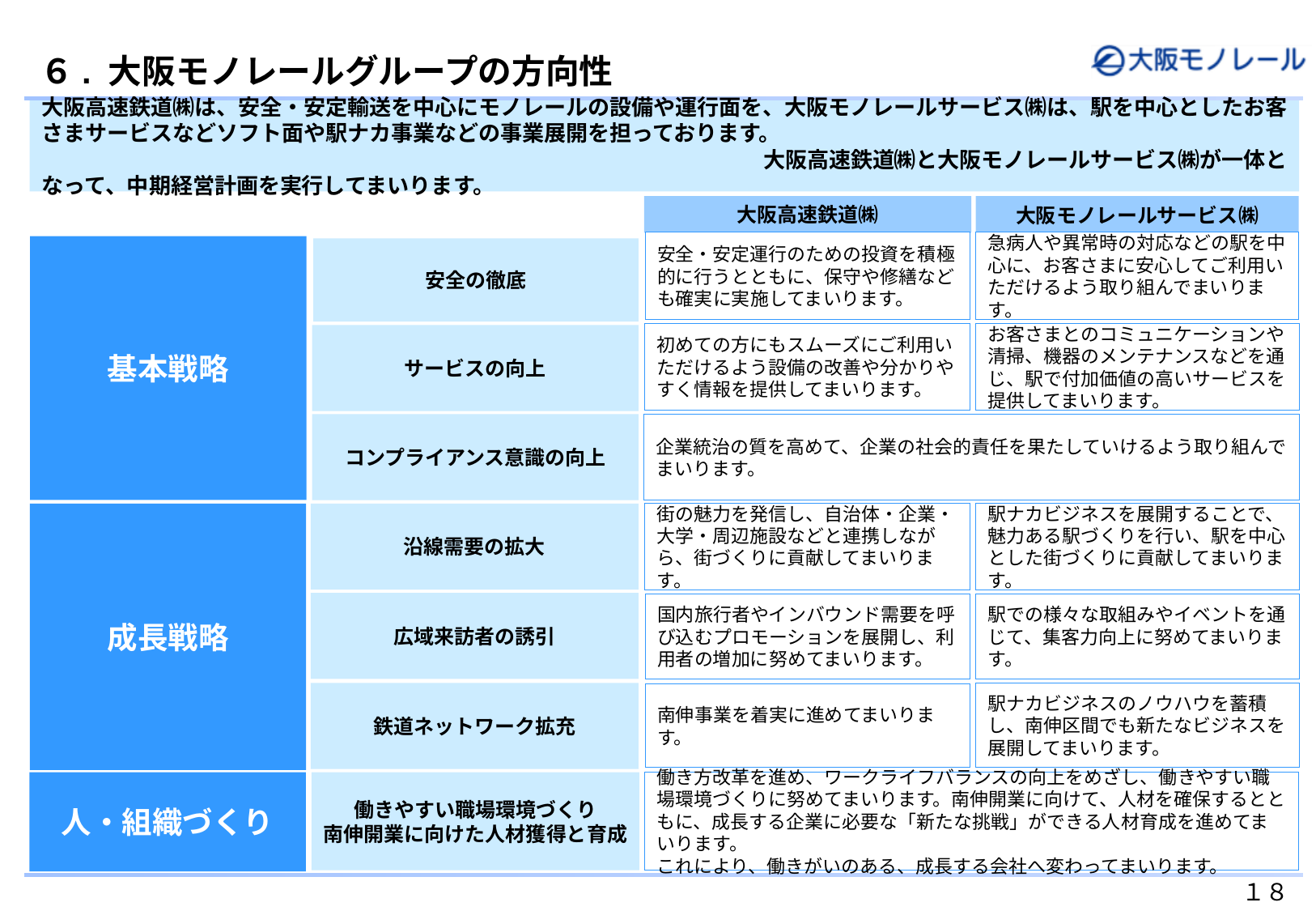

６. 大阪モノレールグループの方向性
大阪高速鉄道㈱は、安全・安定輸送を中心にモノレールの設備や運行面を、大阪モノレールサービス㈱は、駅を中心としたお客さまサービスなどソフト面や駅ナカ事業などの事業展開を担っております。　　　　　　　　　　　　　　　　　　　　　　　　　　　　　　　　　　　　　　　　　　　　　　　　　　　　　　　　大阪高速鉄道㈱と大阪モノレールサービス㈱が一体となって、中期経営計画を実行してまいります。
大阪高速鉄道㈱
大阪モノレールサービス㈱
安全・安定運行のための投資を積極的に行うとともに、保守や修繕なども確実に実施してまいります。
急病人や異常時の対応などの駅を中心に、お客さまに安心してご利用いただけるよう取り組んでまいります。
基本戦略
安全の徹底
初めての方にもスムーズにご利用いただけるよう設備の改善や分かりやすく情報を提供してまいります。
お客さまとのコミュニケーションや清掃、機器のメンテナンスなどを通じ、駅で付加価値の高いサービスを提供してまいります。
サービスの向上
コンプライアンス意識の向上
企業統治の質を高めて、企業の社会的責任を果たしていけるよう取り組んでまいります。
成長戦略
沿線需要の拡大
街の魅力を発信し、自治体・企業・大学・周辺施設などと連携しながら、街づくりに貢献してまいります。
駅ナカビジネスを展開することで、魅力ある駅づくりを行い、駅を中心とした街づくりに貢献してまいります。
広域来訪者の誘引
国内旅行者やインバウンド需要を呼び込むプロモーションを展開し、利用者の増加に努めてまいります。
駅での様々な取組みやイベントを通じて、集客力向上に努めてまいります。
駅ナカビジネスのノウハウを蓄積し、南伸区間でも新たなビジネスを展開してまいります。
鉄道ネットワーク拡充
南伸事業を着実に進めてまいります。
働き方改革を進め、ワークライフバランスの向上をめざし、働きやすい職場環境づくりに努めてまいります。南伸開業に向けて、人材を確保するとともに、成長する企業に必要な「新たな挑戦」ができる人材育成を進めてまいります。
これにより、働きがいのある、成長する会社へ変わってまいります。
人・組織づくり
働きやすい職場環境づくり
南伸開業に向けた人材獲得と育成
１８